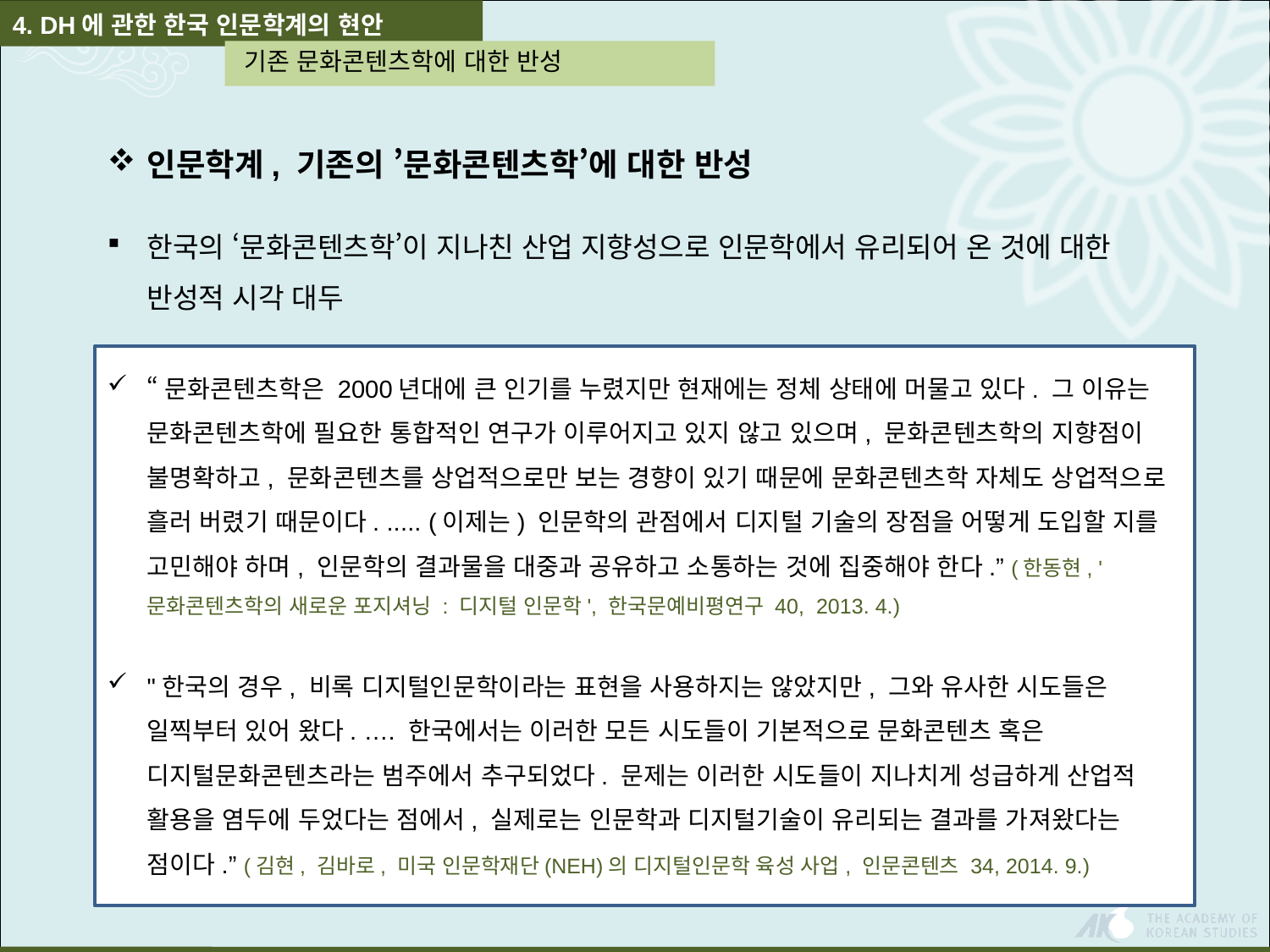

4. DH에 관한 한국 인문학계의 현안
 기존 문화콘텐츠학에 대한 반성

인문학계, 기존의 ’문화콘텐츠학’에 대한 반성

한국의 ‘문화콘텐츠학’이 지나친 산업 지향성으로 인문학에서 유리되어 온 것에 대한 반성적 시각 대두

“문화콘텐츠학은 2000년대에 큰 인기를 누렸지만 현재에는 정체 상태에 머물고 있다. 그 이유는 문화콘텐츠학에 필요한 통합적인 연구가 이루어지고 있지 않고 있으며, 문화콘텐츠학의 지향점이 불명확하고, 문화콘텐츠를 상업적으로만 보는 경향이 있기 때문에 문화콘텐츠학 자체도 상업적으로 흘러 버렸기 때문이다. ..... (이제는) 인문학의 관점에서 디지털 기술의 장점을 어떻게 도입할 지를 고민해야 하며, 인문학의 결과물을 대중과 공유하고 소통하는 것에 집중해야 한다.” (한동현, '문화콘텐츠학의 새로운 포지셔닝 : 디지털 인문학', 한국문예비평연구 40,  2013. 4.)

"한국의 경우, 비록 디지털인문학이라는 표현을 사용하지는 않았지만, 그와 유사한 시도들은 일찍부터 있어 왔다. …. 한국에서는 이러한 모든 시도들이 기본적으로 문화콘텐츠 혹은 디지털문화콘텐츠라는 범주에서 추구되었다. 문제는 이러한 시도들이 지나치게 성급하게 산업적 활용을 염두에 두었다는 점에서, 실제로는 인문학과 디지털기술이 유리되는 결과를 가져왔다는 점이다.” (김현, 김바로, 미국 인문학재단(NEH)의 디지털인문학 육성 사업, 인문콘텐츠 34, 2014. 9.)